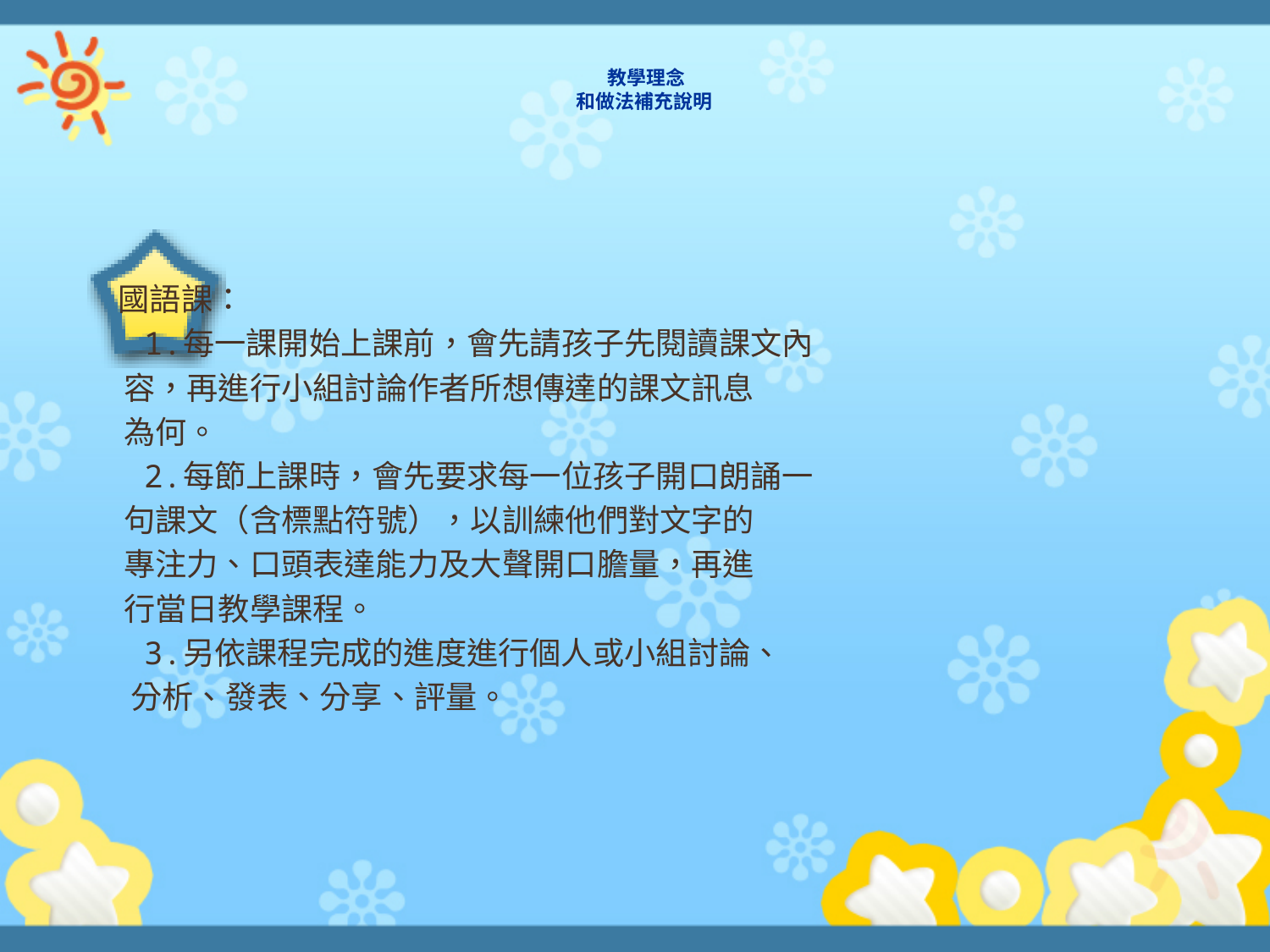

# 教學理念 和做法補充說明

國語課：
   1.每一課開始上課前，會先請孩子先閱讀課文內
     容，再進行小組討論作者所想傳達的課文訊息
     為何。
   2.每節上課時，會先要求每一位孩子開口朗誦一
     句課文（含標點符號），以訓練他們對文字的
     專注力、口頭表達能力及大聲開口膽量，再進
     行當日教學課程。
   3.另依課程完成的進度進行個人或小組討論、
      分析、發表、分享、評量。